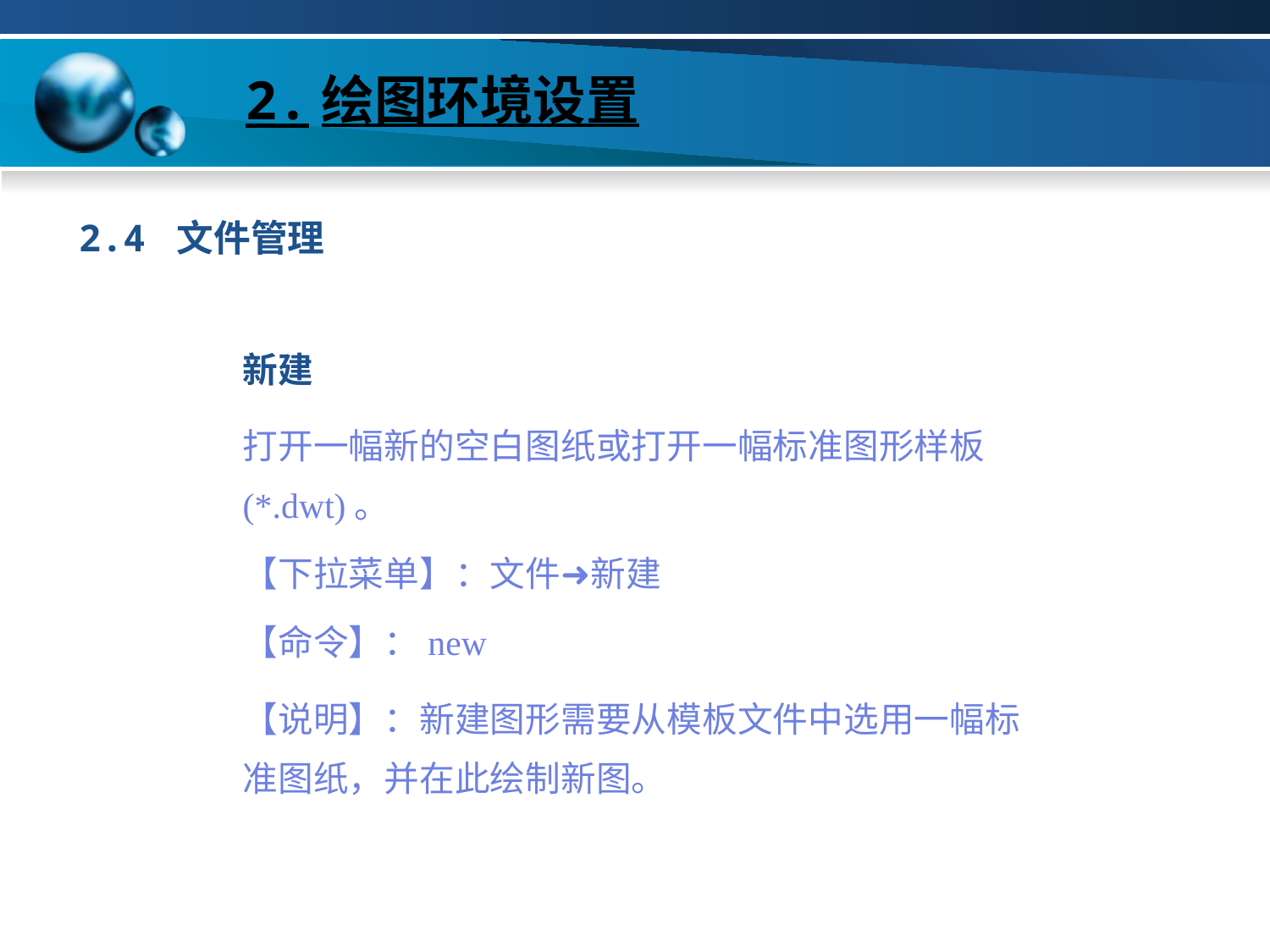

# 2.绘图环境设置
2.4 文件管理
新建
打开一幅新的空白图纸或打开一幅标准图形样板(*.dwt)。
【下拉菜单】：文件➜新建
【命令】：new
【说明】：新建图形需要从模板文件中选用一幅标准图纸，并在此绘制新图。